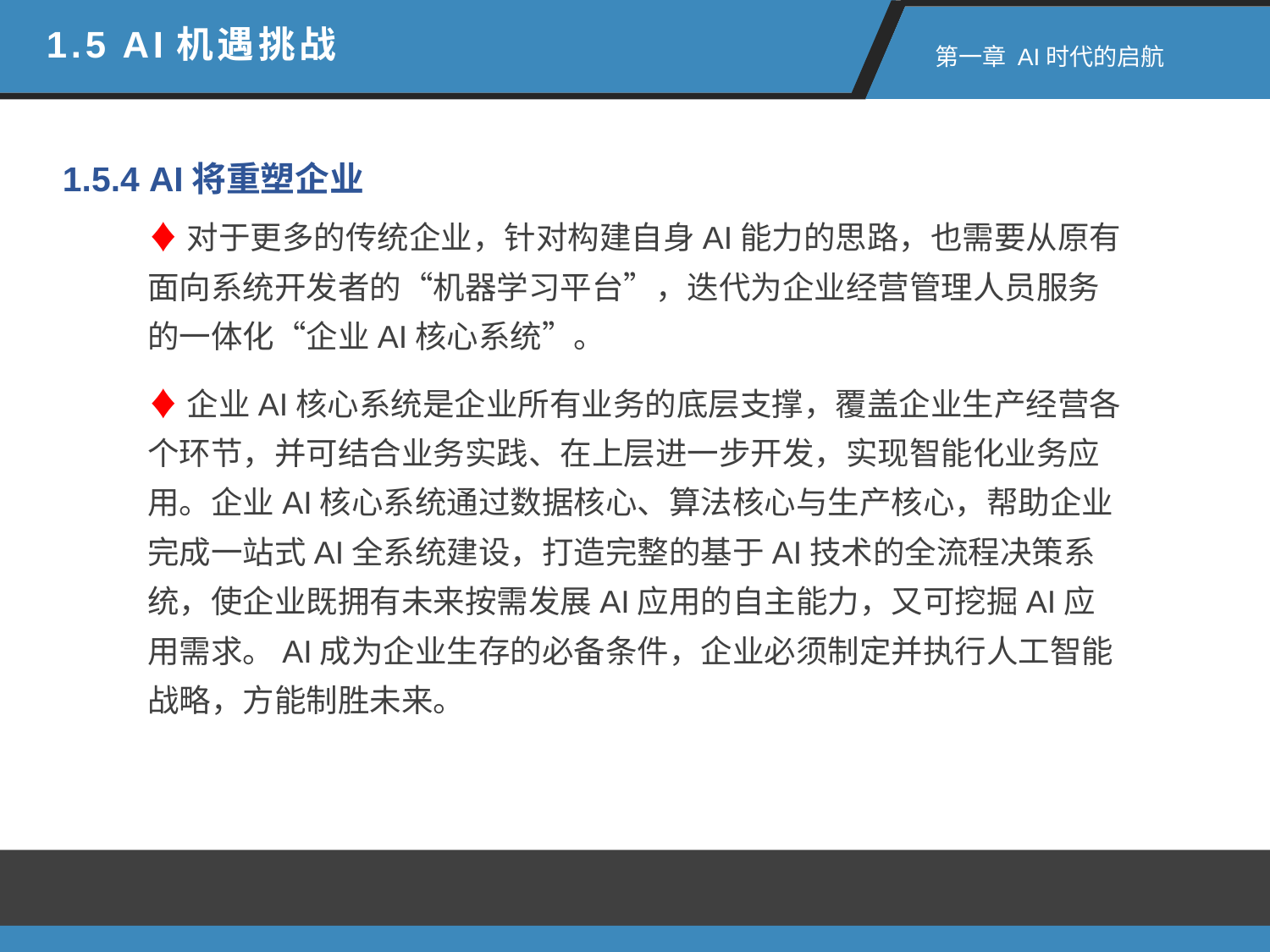

1.5 AI机遇挑战
  第一章 AI时代的启航
1.5.4 AI将重塑企业
♦对于更多的传统企业，针对构建自身AI能力的思路，也需要从原有面向系统开发者的“机器学习平台”，迭代为企业经营管理人员服务的一体化“企业AI核心系统”。
♦企业AI核心系统是企业所有业务的底层支撑，覆盖企业生产经营各个环节，并可结合业务实践、在上层进一步开发，实现智能化业务应用。企业AI核心系统通过数据核心、算法核心与生产核心，帮助企业完成一站式AI全系统建设，打造完整的基于AI技术的全流程决策系统，使企业既拥有未来按需发展AI应用的自主能力，又可挖掘AI应用需求。AI成为企业生存的必备条件，企业必须制定并执行人工智能战略，方能制胜未来。